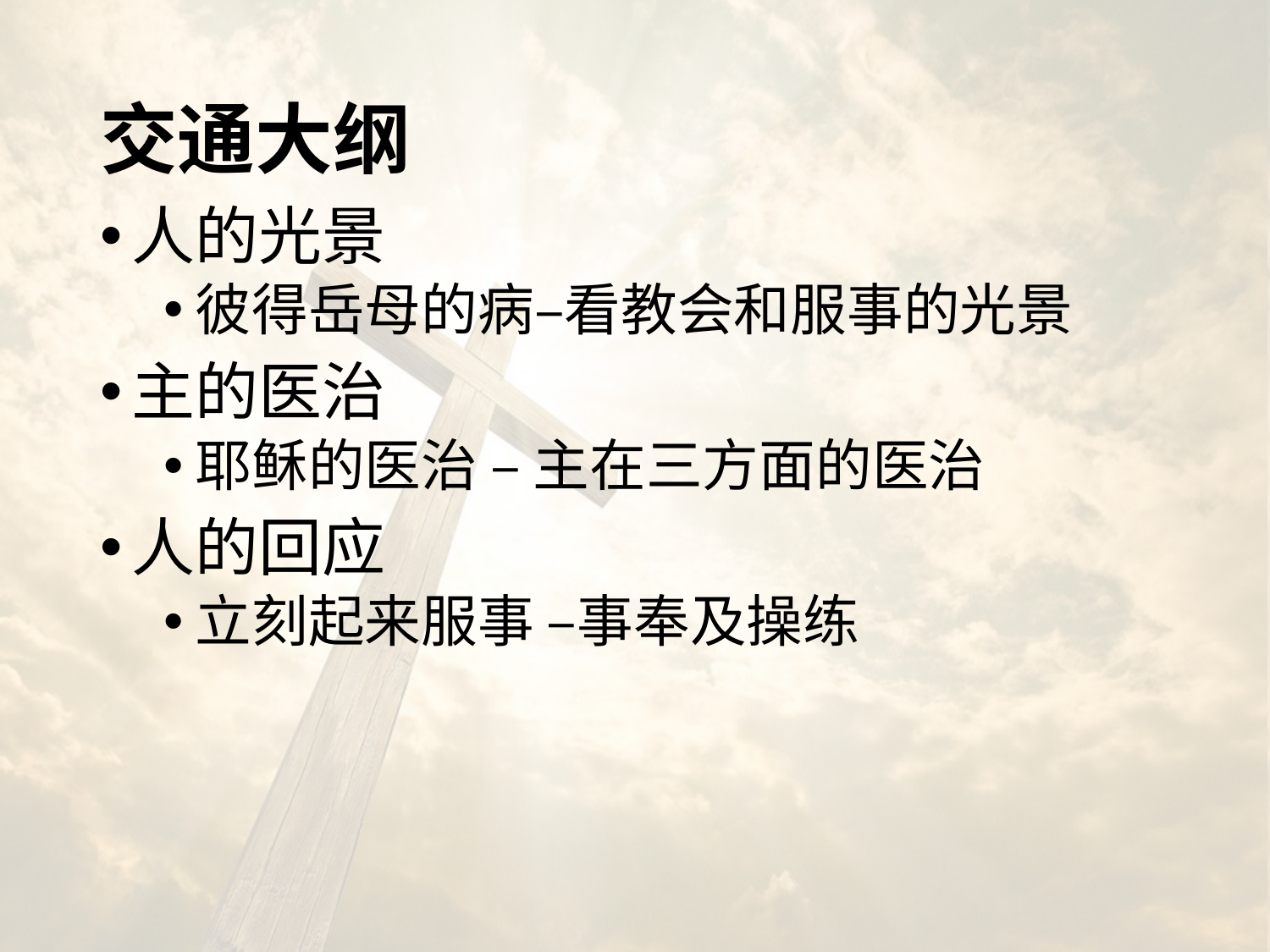

# 交通大纲
人的光景
彼得岳母的病–看教会和服事的光景
主的医治
耶稣的医治 – 主在三方面的医治
人的回应
立刻起来服事 –事奉及操练